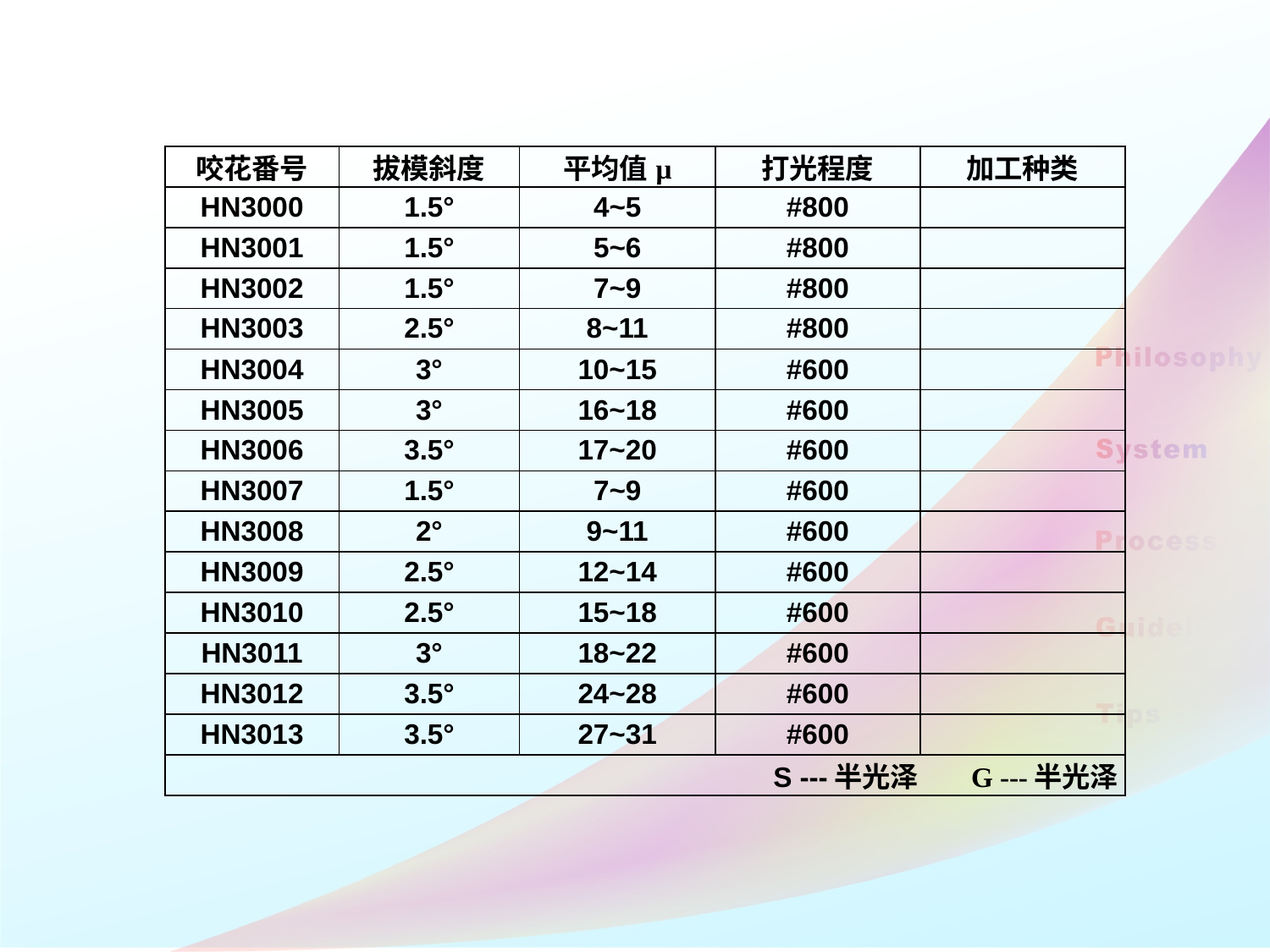

| 咬花番号 | 拔模斜度 | 平均值μ | 打光程度 | 加工种类 |
| --- | --- | --- | --- | --- |
| HN3000 | 1.5° | 4~5 | #800 |  |
| HN3001 | 1.5° | 5~6 | #800 |  |
| HN3002 | 1.5° | 7~9 | #800 |  |
| HN3003 | 2.5° | 8~11 | #800 |  |
| HN3004 | 3° | 10~15 | #600 |  |
| HN3005 | 3° | 16~18 | #600 |  |
| HN3006 | 3.5° | 17~20 | #600 |  |
| HN3007 | 1.5° | 7~9 | #600 |  |
| HN3008 | 2° | 9~11 | #600 |  |
| HN3009 | 2.5° | 12~14 | #600 |  |
| HN3010 | 2.5° | 15~18 | #600 |  |
| HN3011 | 3° | 18~22 | #600 |  |
| HN3012 | 3.5° | 24~28 | #600 |  |
| HN3013 | 3.5° | 27~31 | #600 |  |
| S ---半光泽       G ---半光泽 |  |  |  |  |